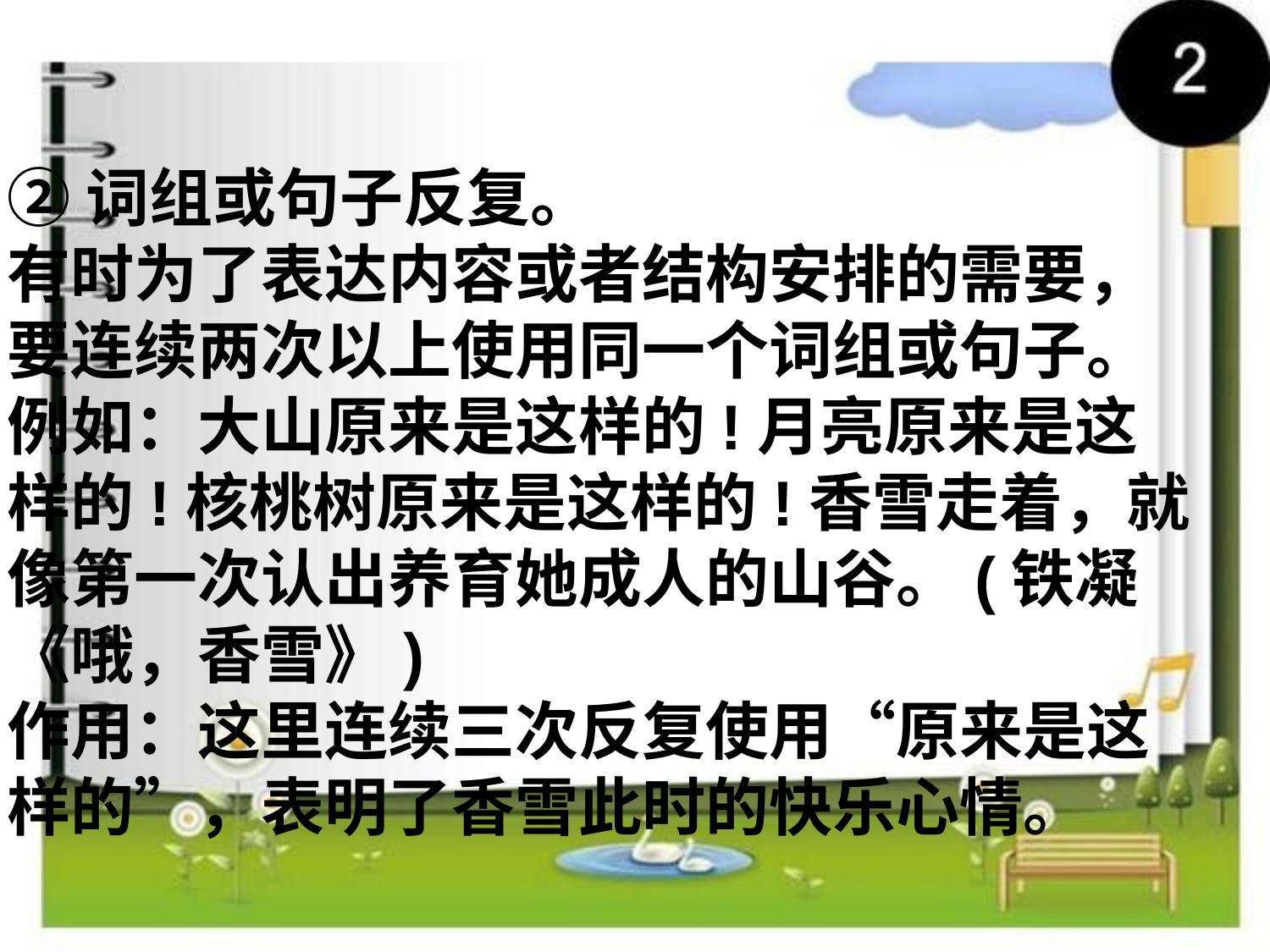

②词组或句子反复。
有时为了表达内容或者结构安排的需要，要连续两次以上使用同一个词组或句子。
例如：大山原来是这样的!月亮原来是这样的!核桃树原来是这样的!香雪走着，就像第一次认出养育她成人的山谷。(铁凝《哦，香雪》)
作用：这里连续三次反复使用“原来是这样的”，表明了香雪此时的快乐心情。